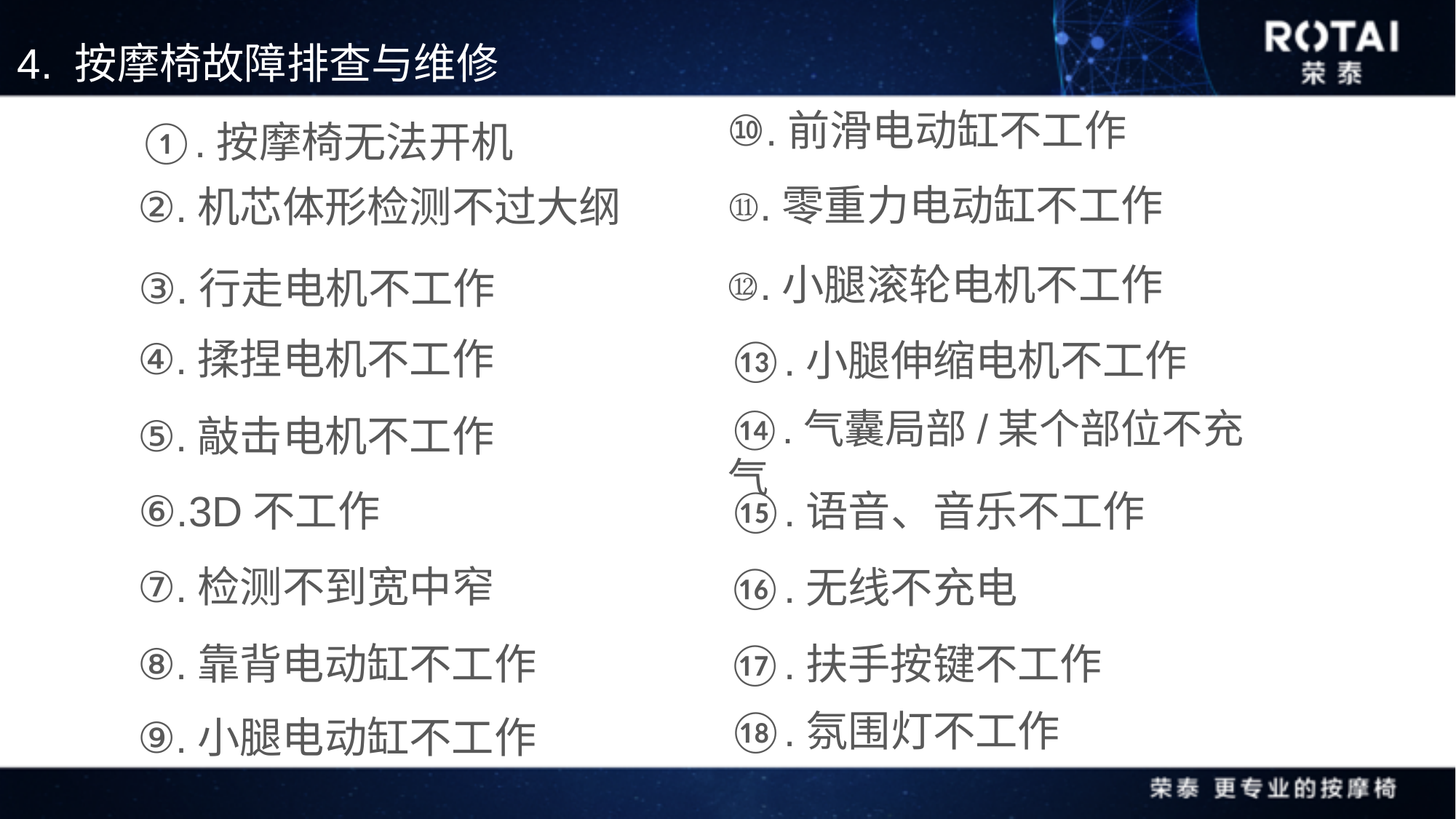

4. 按摩椅故障排查与维修
⑩.前滑电动缸不工作
①.按摩椅无法开机
⑪.零重力电动缸不工作
②.机芯体形检测不过大纲
⑫.小腿滚轮电机不工作
③.行走电机不工作
④.揉捏电机不工作

⑬.小腿伸缩电机不工作
⑭.气囊局部/某个部位不充气
⑤.敲击电机不工作
⑮.语音、音乐不工作
⑥.3D不工作
⑦.检测不到宽中窄
⑯.无线不充电
⑧.靠背电动缸不工作
⑰.扶手按键不工作
⑱.氛围灯不工作
⑨.小腿电动缸不工作